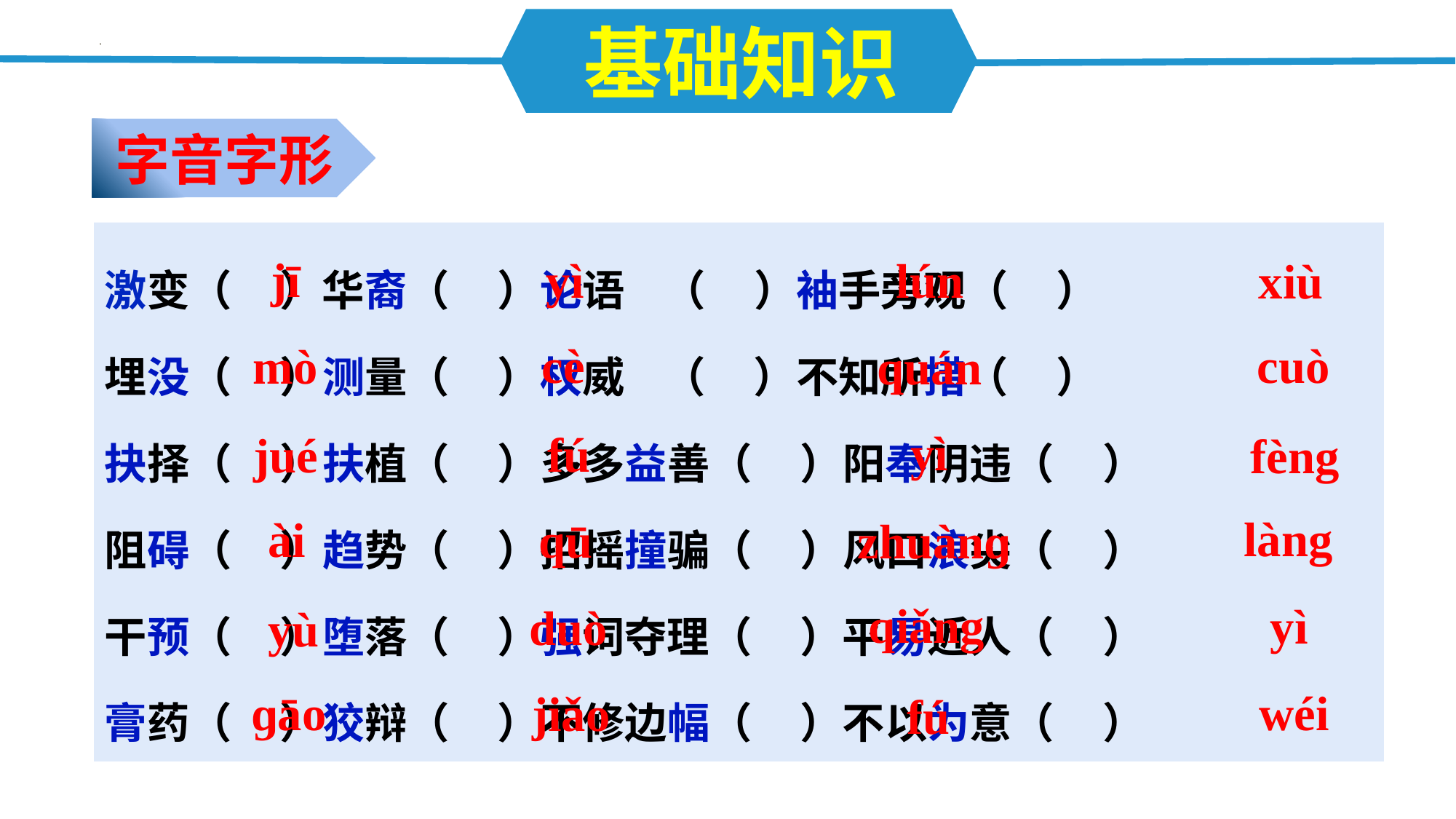

基础知识

字音字形
激变（     ）华裔（     ）论语    （     ）袖手旁观（     ）
埋没（     ）测量（     ）权威    （     ）不知所措（     ）
抉择（     ）扶植（     ）多多益善（     ）阳奉阴违（     ）
阻碍（     ）趋势（     ）招摇撞骗（     ）风口浪尖（     ）
干预（     ）堕落（     ）强词夺理（     ）平易近人（     ）
膏药（     ）狡辩（     ）不修边幅（     ）不以为意（     ）
jī
yì
lún
xiù
cè
cuò
mò
quán
yì
fú
jué
fèng
làng
ài
qū
zhuànɡ
qiǎng
yì
duò
yù
wéi
ɡāo
jiǎo
fú